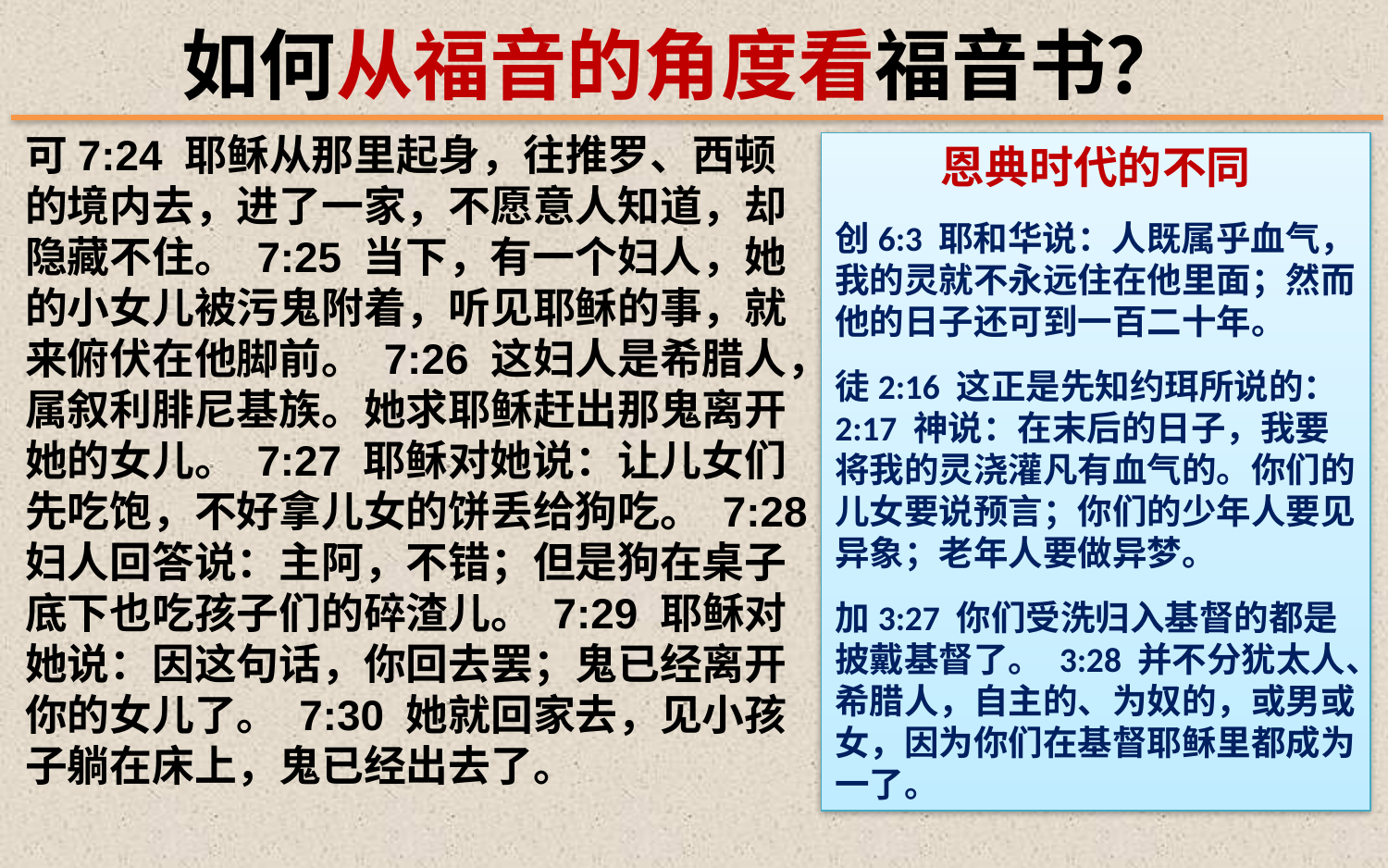

如何从福音的角度看福音书？
可7:24 耶稣从那里起身，往推罗、西顿的境内去，进了一家，不愿意人知道，却隐藏不住。 7:25 当下，有一个妇人，她的小女儿被污鬼附着，听见耶稣的事，就来俯伏在他脚前。 7:26 这妇人是希腊人，属叙利腓尼基族。她求耶稣赶出那鬼离开她的女儿。 7:27 耶稣对她说：让儿女们先吃饱，不好拿儿女的饼丢给狗吃。 7:28 妇人回答说：主阿，不错；但是狗在桌子底下也吃孩子们的碎渣儿。 7:29 耶稣对她说：因这句话，你回去罢；鬼已经离开你的女儿了。 7:30 她就回家去，见小孩子躺在床上，鬼已经出去了。
恩典时代的不同
创6:3 耶和华说：人既属乎血气，我的灵就不永远住在他里面；然而他的日子还可到一百二十年。
徒2:16 这正是先知约珥所说的： 2:17 神说：在末后的日子，我要将我的灵浇灌凡有血气的。你们的儿女要说预言；你们的少年人要见异象；老年人要做异梦。
加3:27 你们受洗归入基督的都是披戴基督了。 3:28 并不分犹太人、希腊人，自主的、为奴的，或男或女，因为你们在基督耶稣里都成为一了。